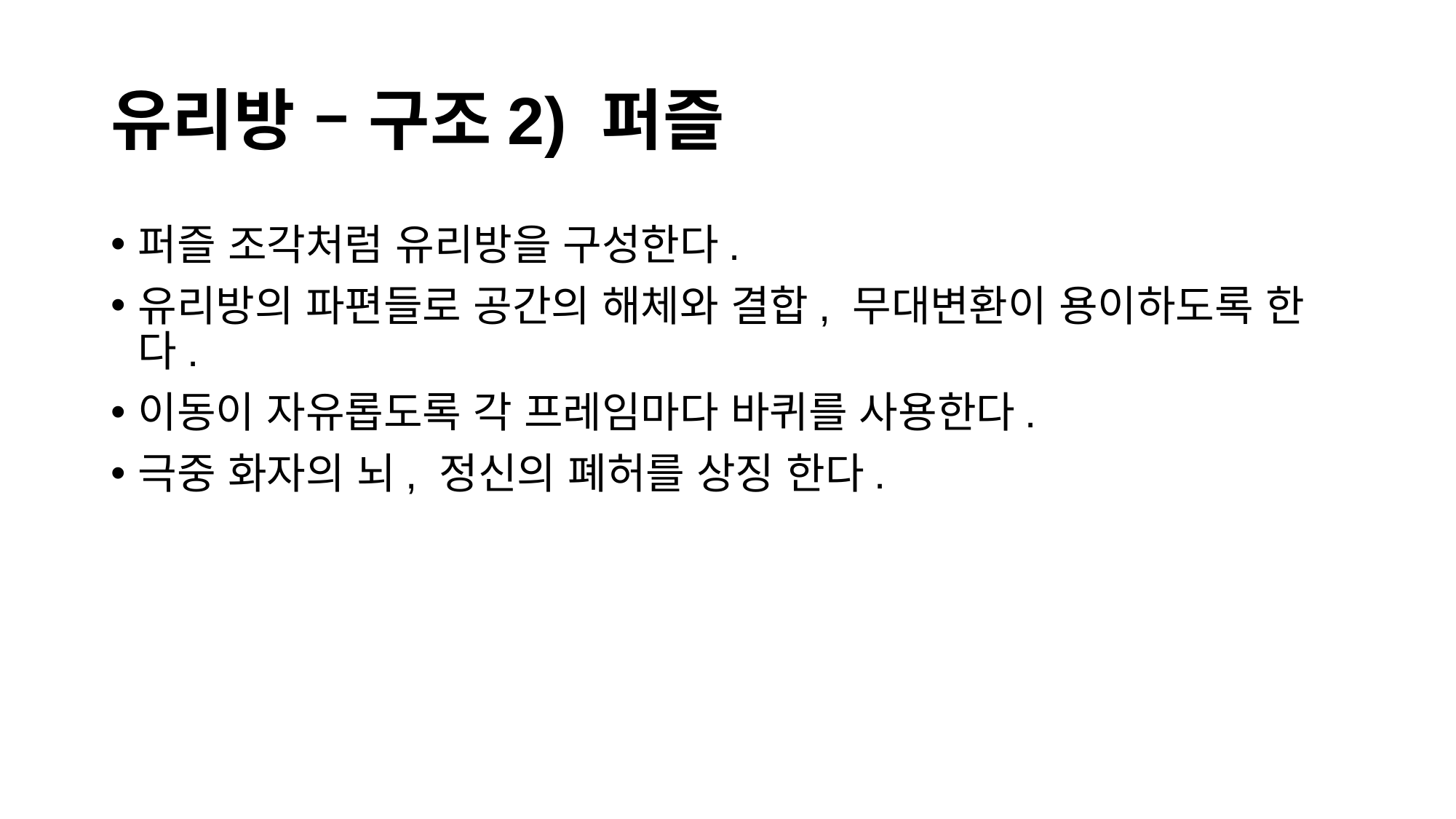

# 유리방 – 구조2) 퍼즐
퍼즐 조각처럼 유리방을 구성한다.
유리방의 파편들로 공간의 해체와 결합, 무대변환이 용이하도록 한다.
이동이 자유롭도록 각 프레임마다 바퀴를 사용한다.
극중 화자의 뇌, 정신의 폐허를 상징 한다.